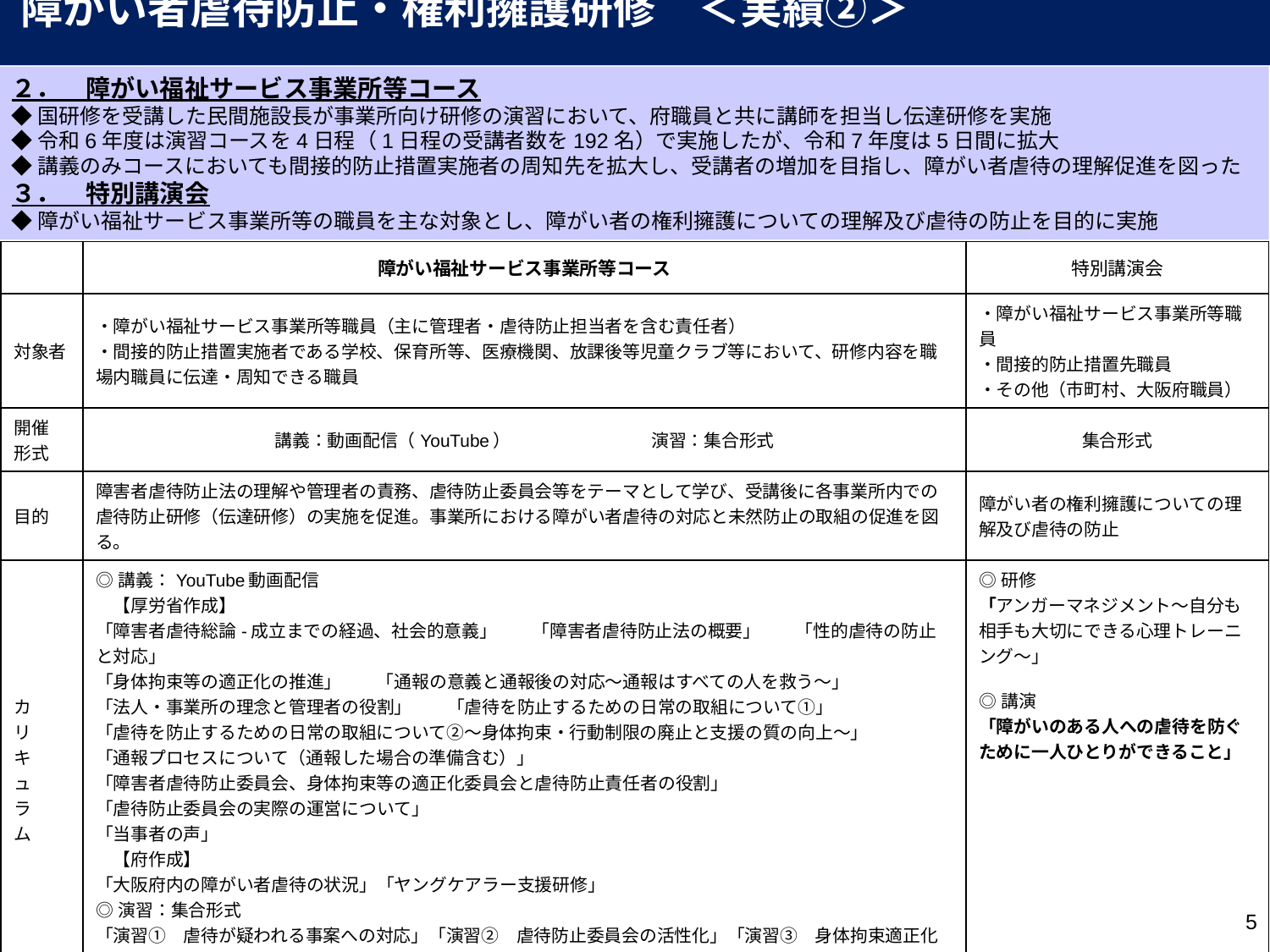

障がい者虐待防止・権利擁護研修　＜実績②＞

２．　障がい福祉サービス事業所等コース
◆国研修を受講した民間施設長が事業所向け研修の演習において、府職員と共に講師を担当し伝達研修を実施
◆令和6年度は演習コースを4日程（1日程の受講者数を192名）で実施したが、令和7年度は5日間に拡大
◆講義のみコースにおいても間接的防止措置実施者の周知先を拡大し、受講者の増加を目指し、障がい者虐待の理解促進を図った
３．　特別講演会
◆障がい福祉サービス事業所等の職員を主な対象とし、障がい者の権利擁護についての理解及び虐待の防止を目的に実施
|  | 障がい福祉サービス事業所等コース | 特別講演会 |
| --- | --- | --- |
| 対象者 | ・障がい福祉サービス事業所等職員（主に管理者・虐待防止担当者を含む責任者） ・間接的防止措置実施者である学校、保育所等、医療機関、放課後等児童クラブ等において、研修内容を職場内職員に伝達・周知できる職員 | ・障がい福祉サービス事業所等職員 ・間接的防止措置先職員 ・その他（市町村、大阪府職員） |
| 開催 形式 | 講義：動画配信（YouTube）　　　　　　　　演習：集合形式 | 集合形式 |
| 目的 | 障害者虐待防止法の理解や管理者の責務、虐待防止委員会等をテーマとして学び、受講後に各事業所内での虐待防止研修（伝達研修）の実施を促進。事業所における障がい者虐待の対応と未然防止の取組の促進を図る。 | 障がい者の権利擁護についての理解及び虐待の防止 |
| カ リ キ ュ ラ ム | ◎講義：YouTube動画配信 　【厚労省作成】 「障害者虐待総論-成立までの経過、社会的意義」　　「障害者虐待防止法の概要」　　「性的虐待の防止と対応」 「身体拘束等の適正化の推進」　　「通報の意義と通報後の対応～通報はすべての人を救う～」 「法人・事業所の理念と管理者の役割」　　「虐待を防止するための日常の取組について①」 「虐待を防止するための日常の取組について②～身体拘束・行動制限の廃止と支援の質の向上～」 「通報プロセスについて（通報した場合の準備含む）」 「障害者虐待防止委員会、身体拘束等の適正化委員会と虐待防止責任者の役割」 「虐待防止委員会の実際の運営について」 「当事者の声」 　【府作成】 「大阪府内の障がい者虐待の状況」「ヤングケアラー支援研修」　 ◎演習：集合形式 「演習①　虐待が疑われる事案への対応」「演習②　虐待防止委員会の活性化」「演習③　身体拘束適正化委員会の運営」 | ◎研修 「アンガーマネジメント～自分も相手も大切にできる心理トレーニング～」 ◎講演 「障がいのある人への虐待を防ぐために一人ひとりができること」 |
| 実績 | 令和5年度：　　９４７名（うち演習受講者689名）　　　　　　　 令和6年度：１,５０９名（うち演習受講者666名）　 令和7年度：１,329名（うち演習受講者825名） | 受講者422名 |
5